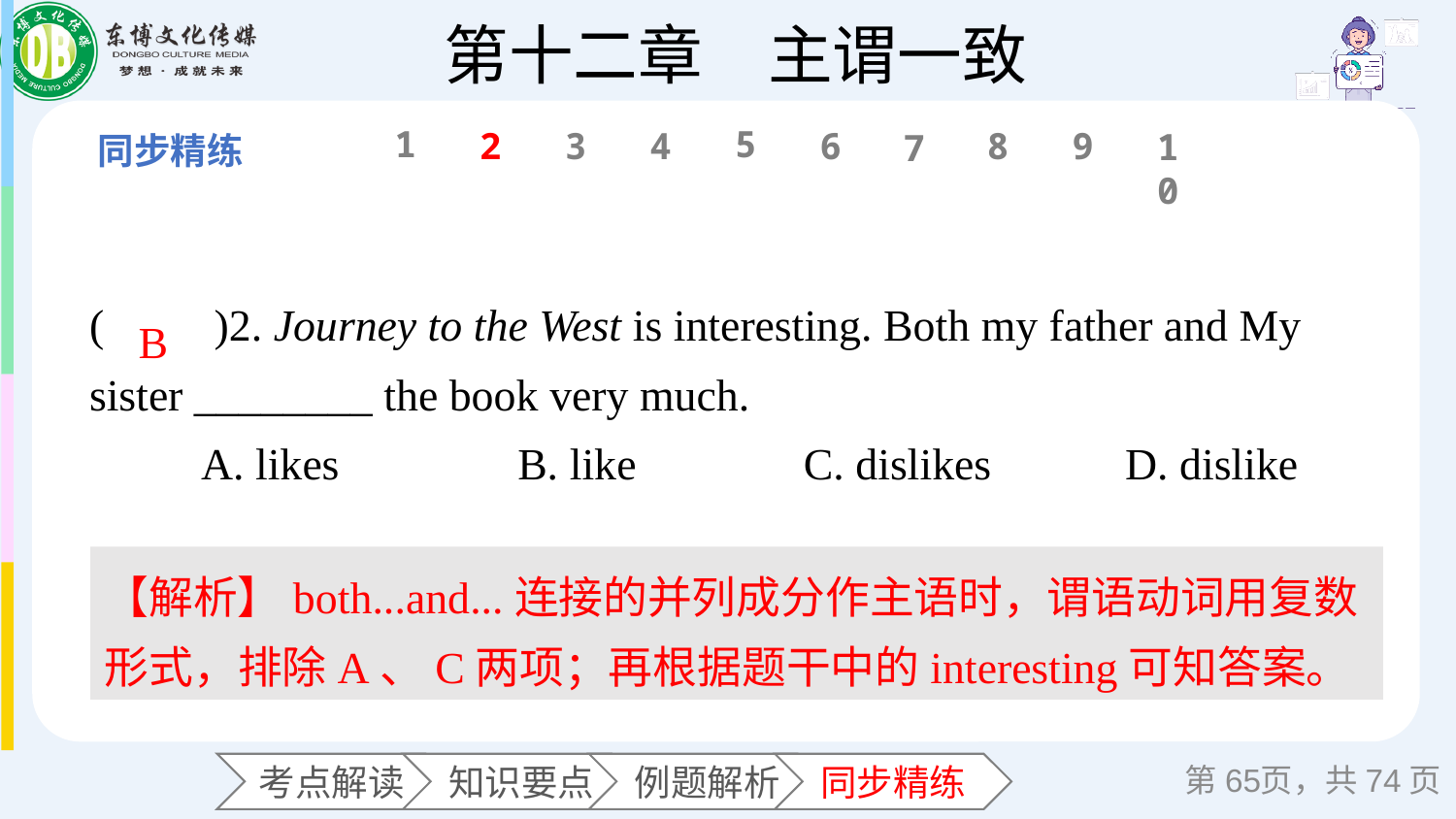

1
5
6
2
3
4
8
9
10
7

(　　)2. Journey to the West is interesting. Both my father and My sister ________ the book very much.
          A. likes                B. like               C. dislikes            D. dislike
B
【解析】both...and...连接的并列成分作主语时，谓语动词用复数形式，排除A、C两项；再根据题干中的interesting可知答案。
第65页，共74页